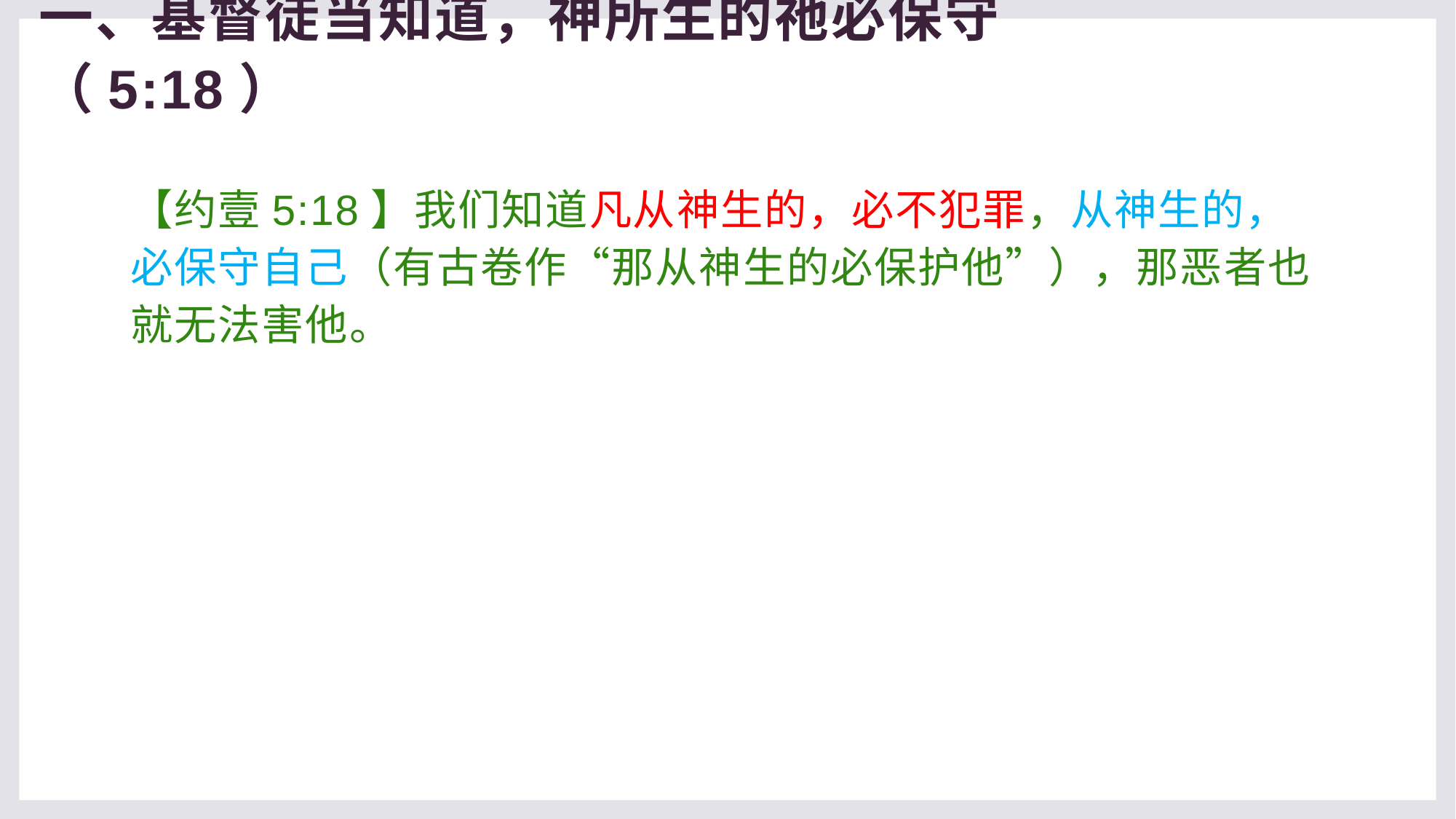

# 一、基督徒当知道，神所生的祂必保守（5:18）
【约壹5:18】我们知道凡从神生的，必不犯罪，从神生的，必保守自己（有古卷作“那从神生的必保护他”），那恶者也就无法害他。